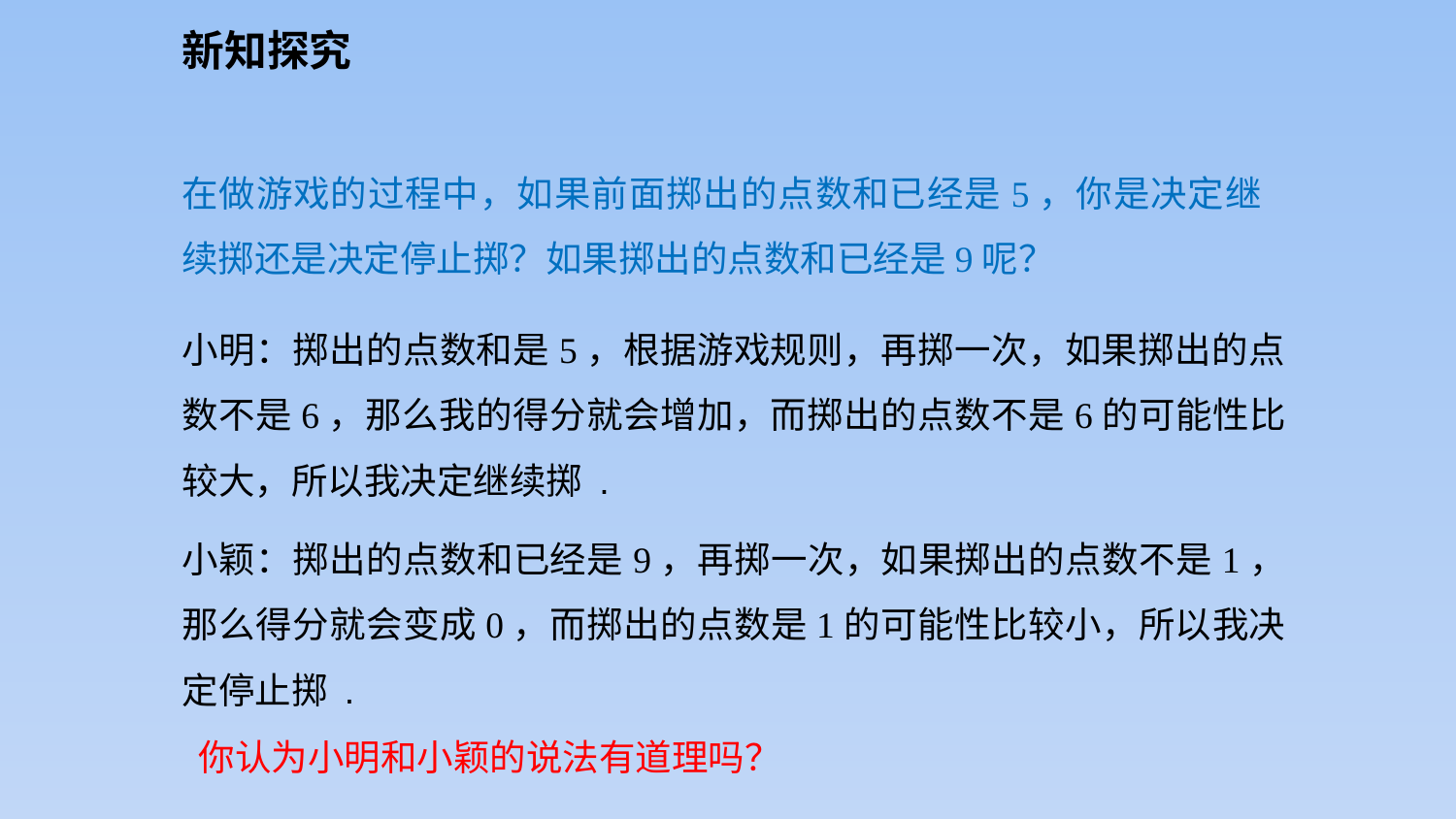

新知探究
在做游戏的过程中，如果前面掷出的点数和已经是5，你是决定继续掷还是决定停止掷？如果掷出的点数和已经是9呢？
小明：掷出的点数和是5，根据游戏规则，再掷一次，如果掷出的点数不是6，那么我的得分就会增加，而掷出的点数不是6的可能性比较大，所以我决定继续掷 .
小颖：掷出的点数和已经是9，再掷一次，如果掷出的点数不是1，那么得分就会变成0，而掷出的点数是1的可能性比较小，所以我决定停止掷 .
你认为小明和小颖的说法有道理吗？